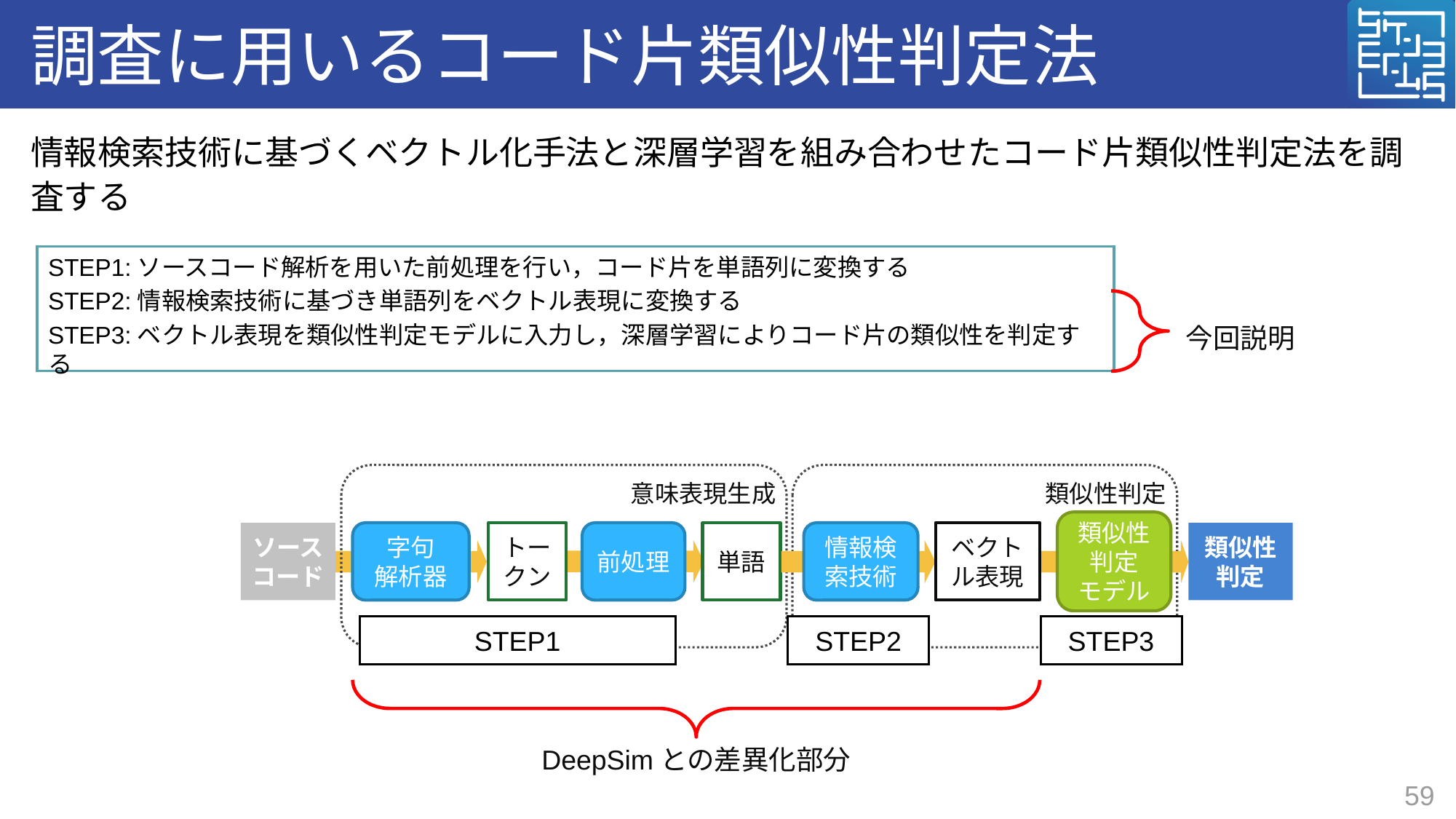

# 調査に用いるコード片類似性判定法
情報検索技術に基づくベクトル化手法と深層学習を組み合わせたコード片類似性判定法を調査する
STEP1:ソースコード解析を用いた前処理を行い，コード片を単語列に変換する
STEP2:情報検索技術に基づき単語列をベクトル表現に変換する
STEP3:ベクトル表現を類似性判定モデルに入力し，深層学習によりコード片の類似性を判定する

今回説明

意味表現生成
字句
解析器
前処理
単語

類似性判定
類似性
判定
モデル
ソースコード
情報検索技術
ベクトル表現
類似性判定

トークン
STEP1
STEP2
STEP3
DeepSimとの差異化部分
59